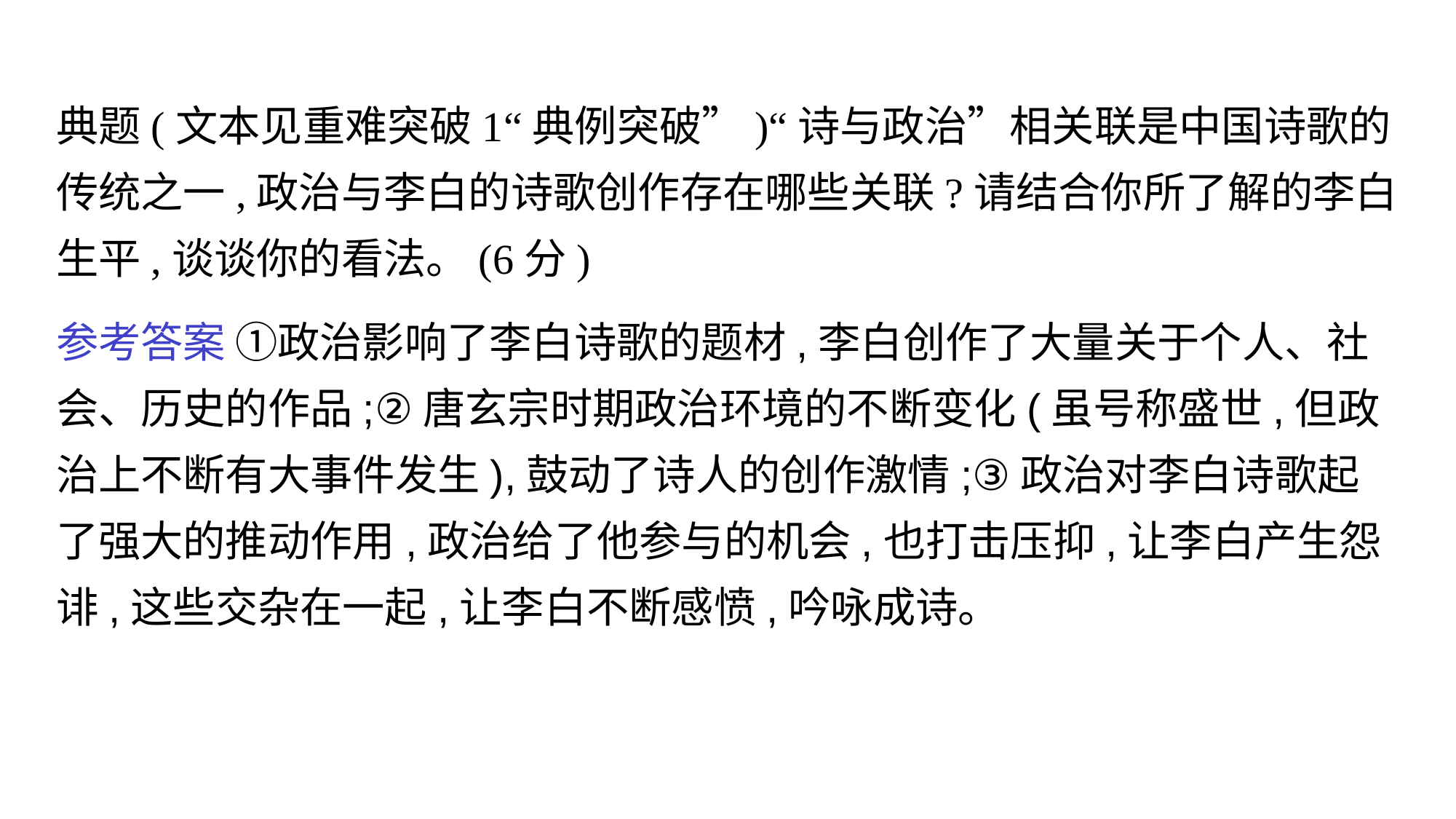

典题(文本见重难突破1“典例突破”)“诗与政治”相关联是中国诗歌的传统之一,政治与李白的诗歌创作存在哪些关联?请结合你所了解的李白生平,谈谈你的看法。(6分)
参考答案 ①政治影响了李白诗歌的题材,李白创作了大量关于个人、社会、历史的作品;②唐玄宗时期政治环境的不断变化(虽号称盛世,但政治上不断有大事件发生),鼓动了诗人的创作激情;③政治对李白诗歌起了强大的推动作用,政治给了他参与的机会,也打击压抑,让李白产生怨诽,这些交杂在一起,让李白不断感愤,吟咏成诗。